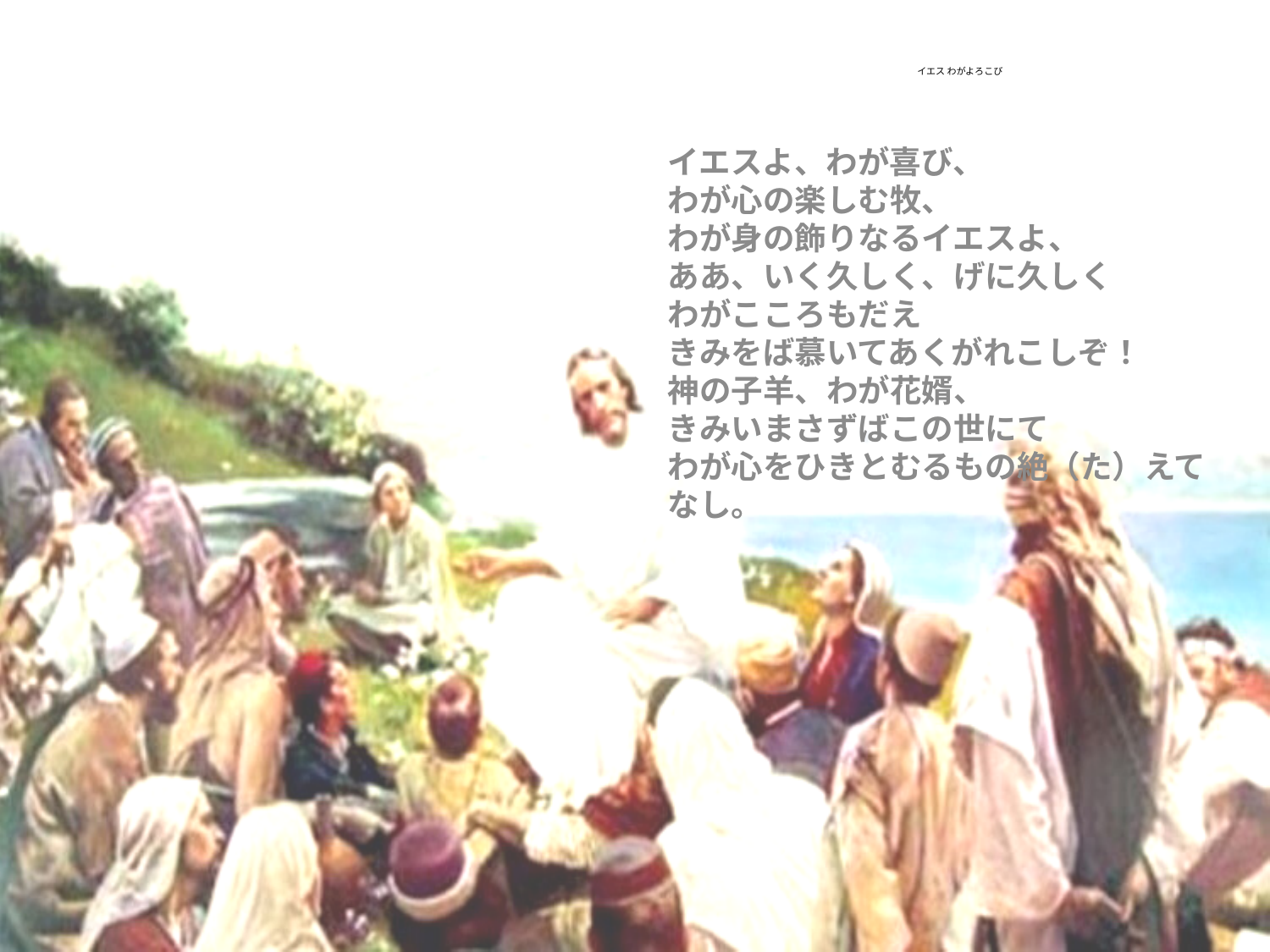

# イエス わがよろこび
イエスよ、わが喜び、
わが心の楽しむ牧、
わが身の飾りなるイエスよ、
ああ、いく久しく、げに久しく
わがこころもだえ
きみをば慕いてあくがれこしぞ！
神の子羊、わが花婿、
きみいまさずばこの世にて
わが心をひきとむるもの絶（た）えてなし。